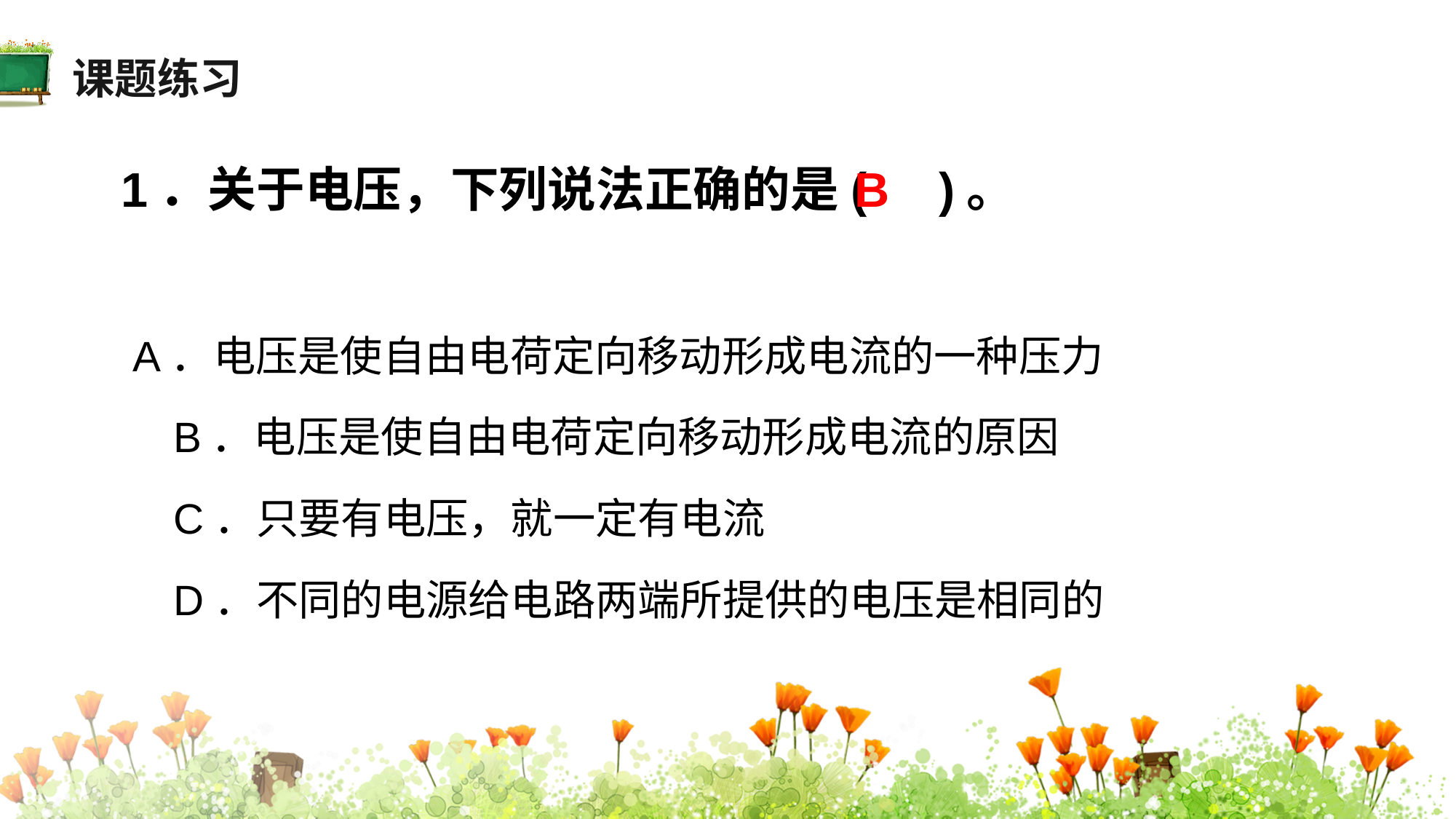

课题练习
1．关于电压，下列说法正确的是(　)。

 A．电压是使自由电荷定向移动形成电流的一种压力　B．电压是使自由电荷定向移动形成电流的原因　C．只要有电压，就一定有电流　D．不同的电源给电路两端所提供的电压是相同的
B